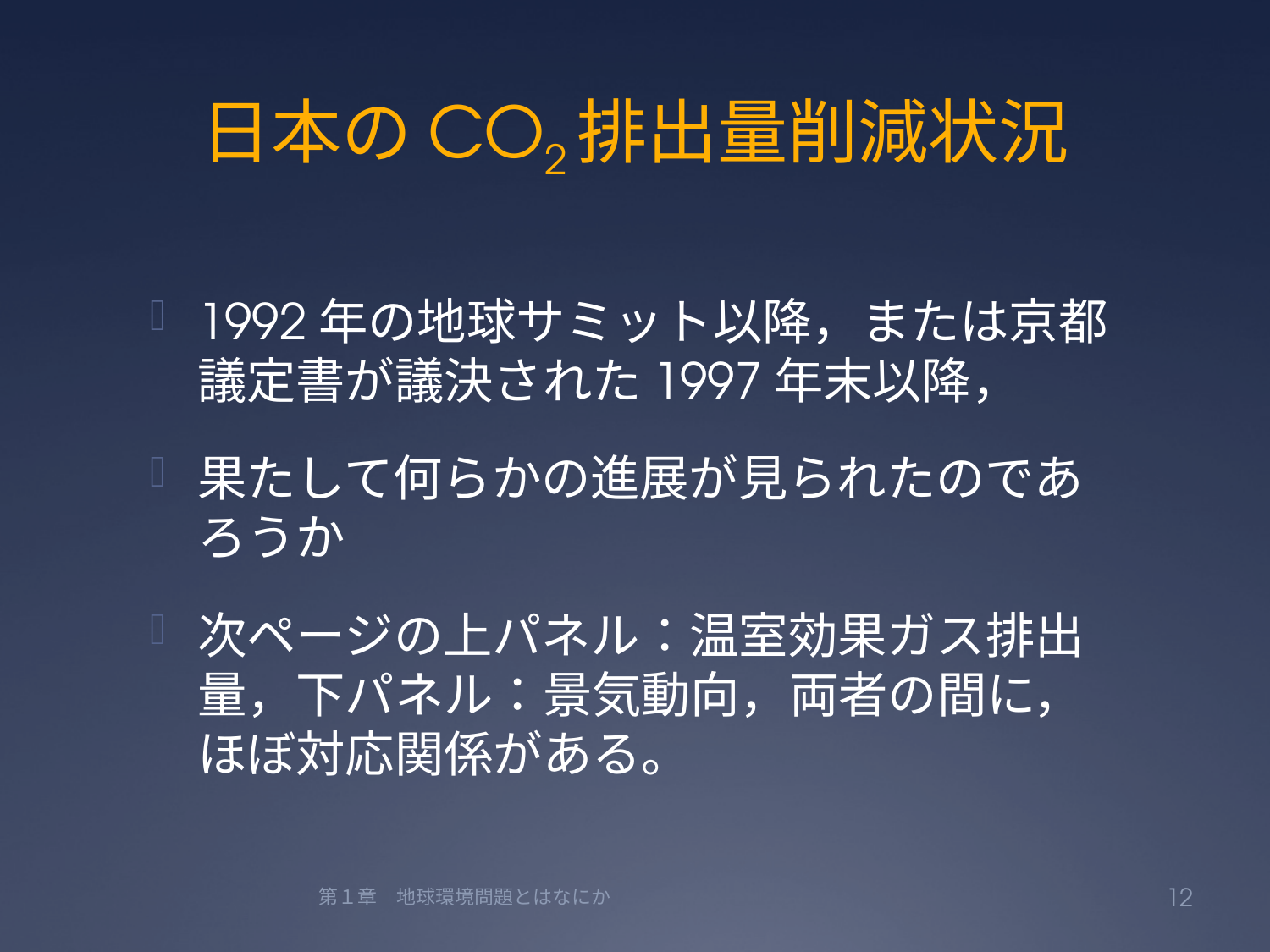

# 日本のCO2排出量削減状況
1992年の地球サミット以降，または京都議定書が議決された1997年末以降，
果たして何らかの進展が見られたのであろうか
次ページの上パネル：温室効果ガス排出量，下パネル：景気動向，両者の間に，ほぼ対応関係がある。
第１章　地球環境問題とはなにか
12